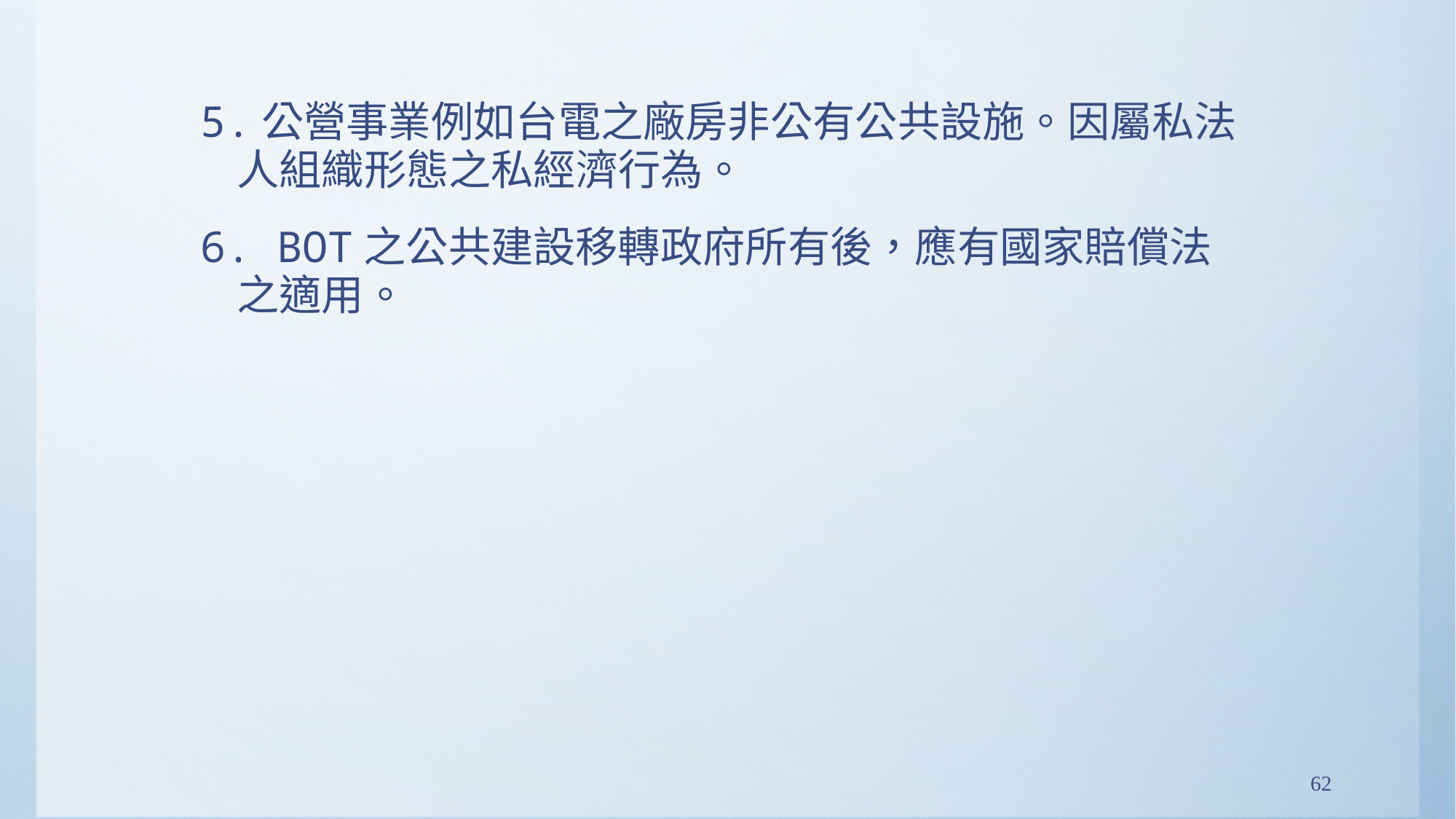

5.公營事業例如台電之廠房非公有公共設施。因屬私法人組織形態之私經濟行為。
6. BOT之公共建設移轉政府所有後，應有國家賠償法之適用。
62